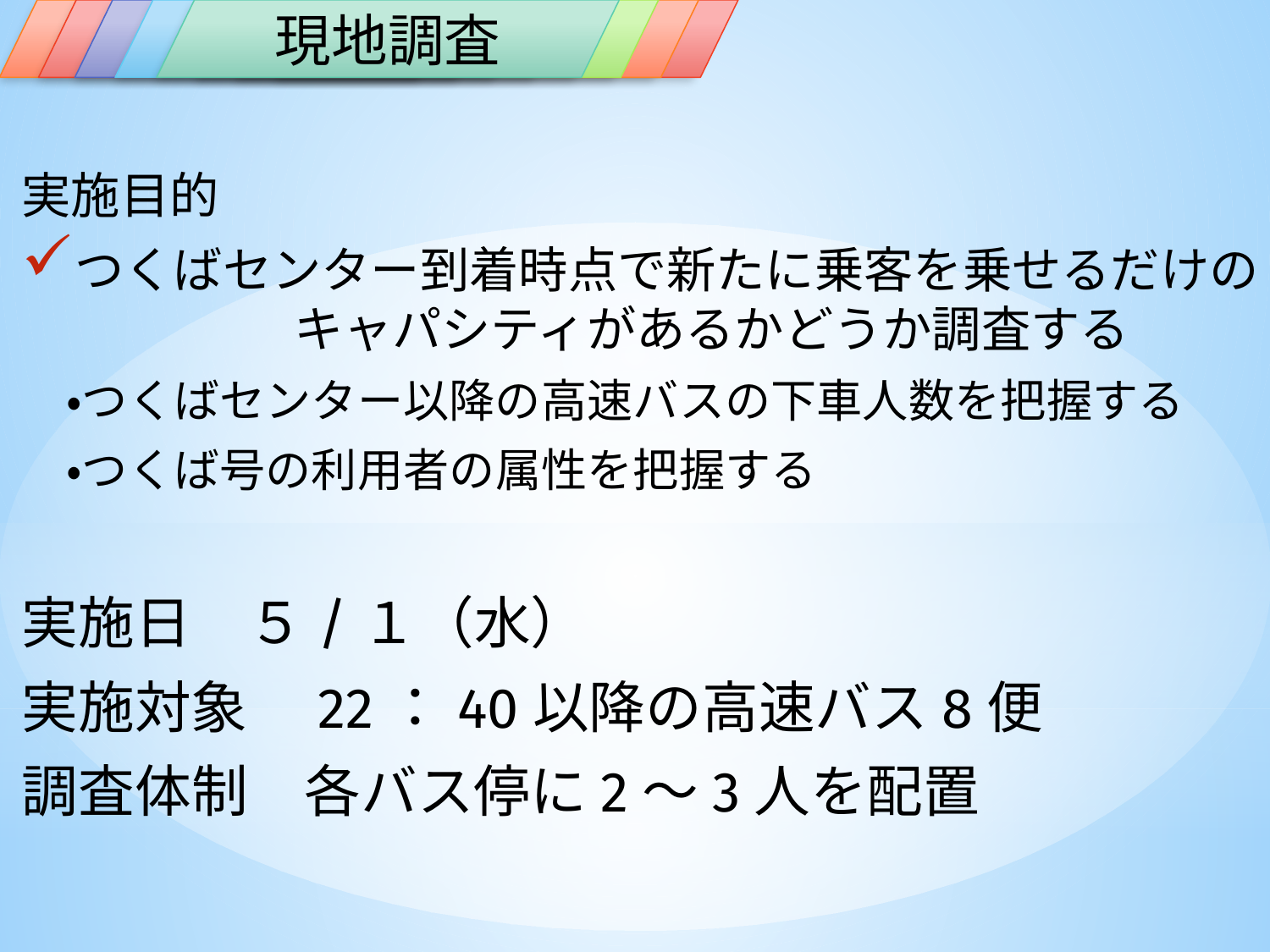

背景
問題提起
目標
現状
現地調査
アンケート調査
予備調査
参考文献
実施目的
つくばセンター到着時点で新たに乗客を乗せるだけの　　　　　キャパシティがあるかどうか調査する
・つくばセンター以降の高速バスの下車人数を把握する
・つくば号の利用者の属性を把握する

実施日　５/１（水）
実施対象　22：40以降の高速バス8便
調査体制　各バス停に2〜3人を配置